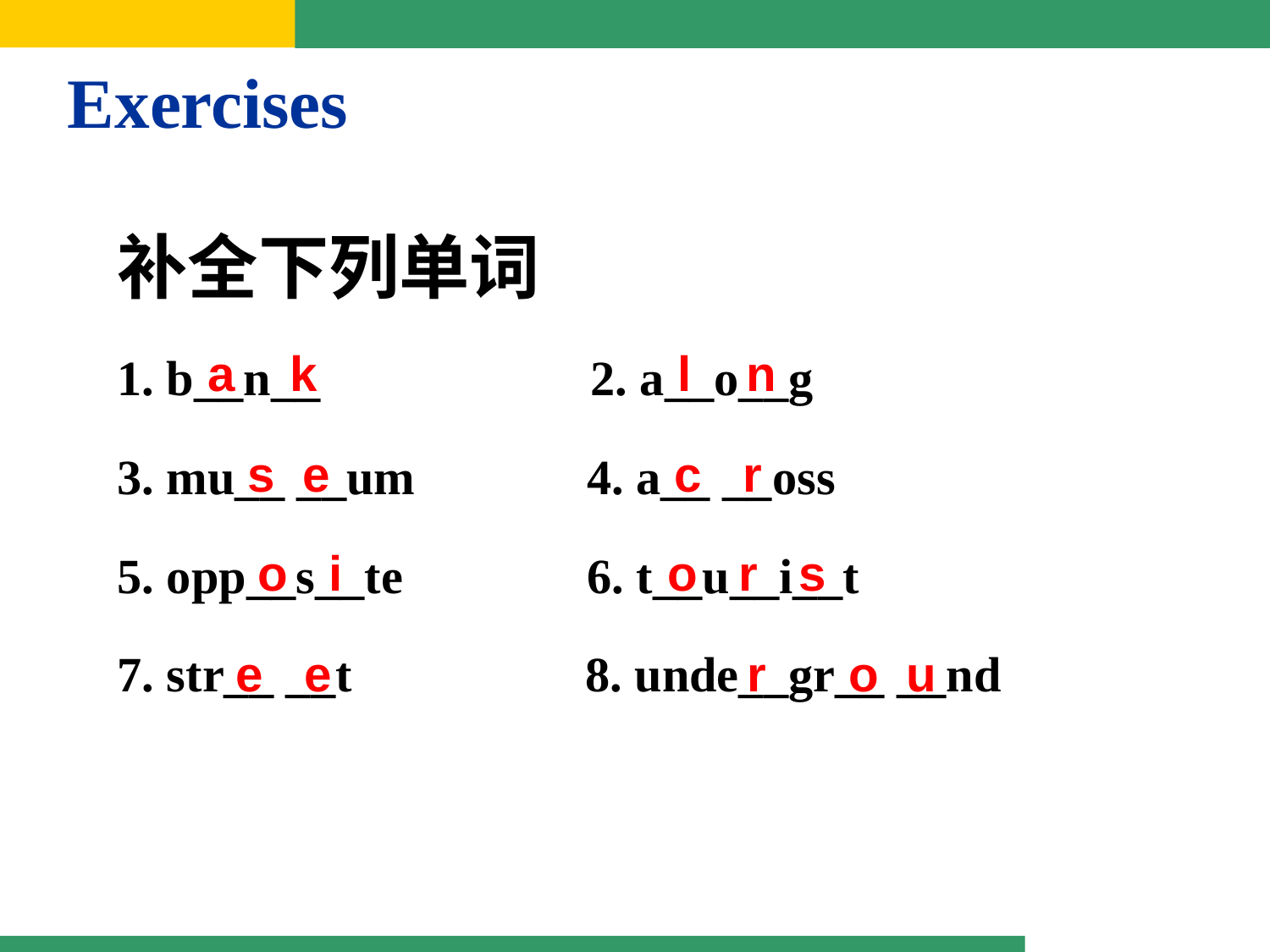

Exercises
补全下列单词
1. b__n__                      2. a__o__g
3. mu__ __um              4. a__ __oss
5. opp__s__te               6. t__u__i__t
7. str__ __t                   8. unde__gr__ __nd

a    k
l    n
s  e
c   r
o   i
o   r   s
e   e
r      o  u